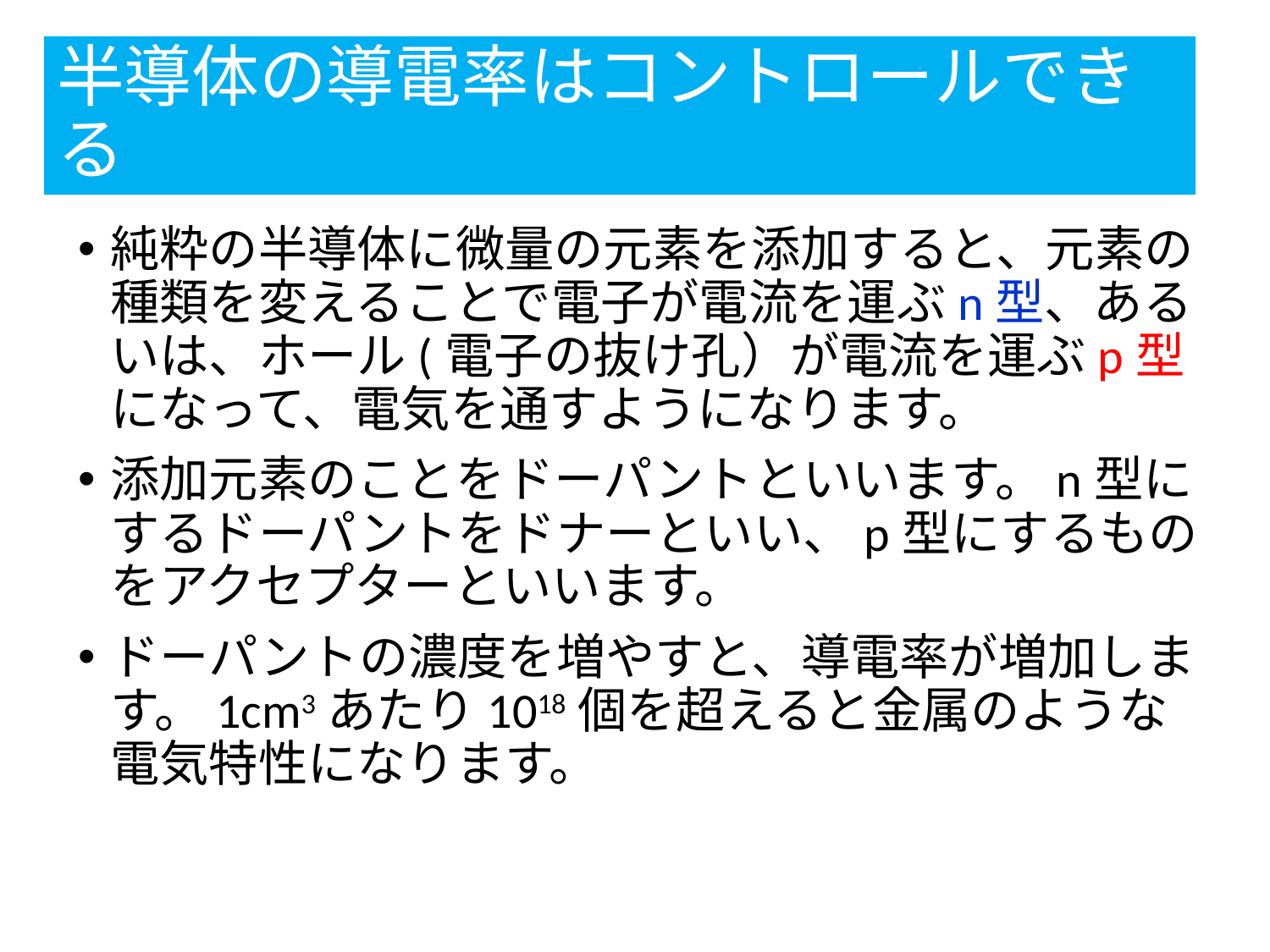

# 半導体の導電率はコントロールできる
純粋の半導体に微量の元素を添加すると、元素の種類を変えることで電子が電流を運ぶn型、あるいは、ホール(電子の抜け孔）が電流を運ぶp型になって、電気を通すようになります。
添加元素のことをドーパントといいます。n型にするドーパントをドナーといい、p型にするものをアクセプターといいます。
ドーパントの濃度を増やすと、導電率が増加します。1cm3あたり1018個を超えると金属のような電気特性になります。